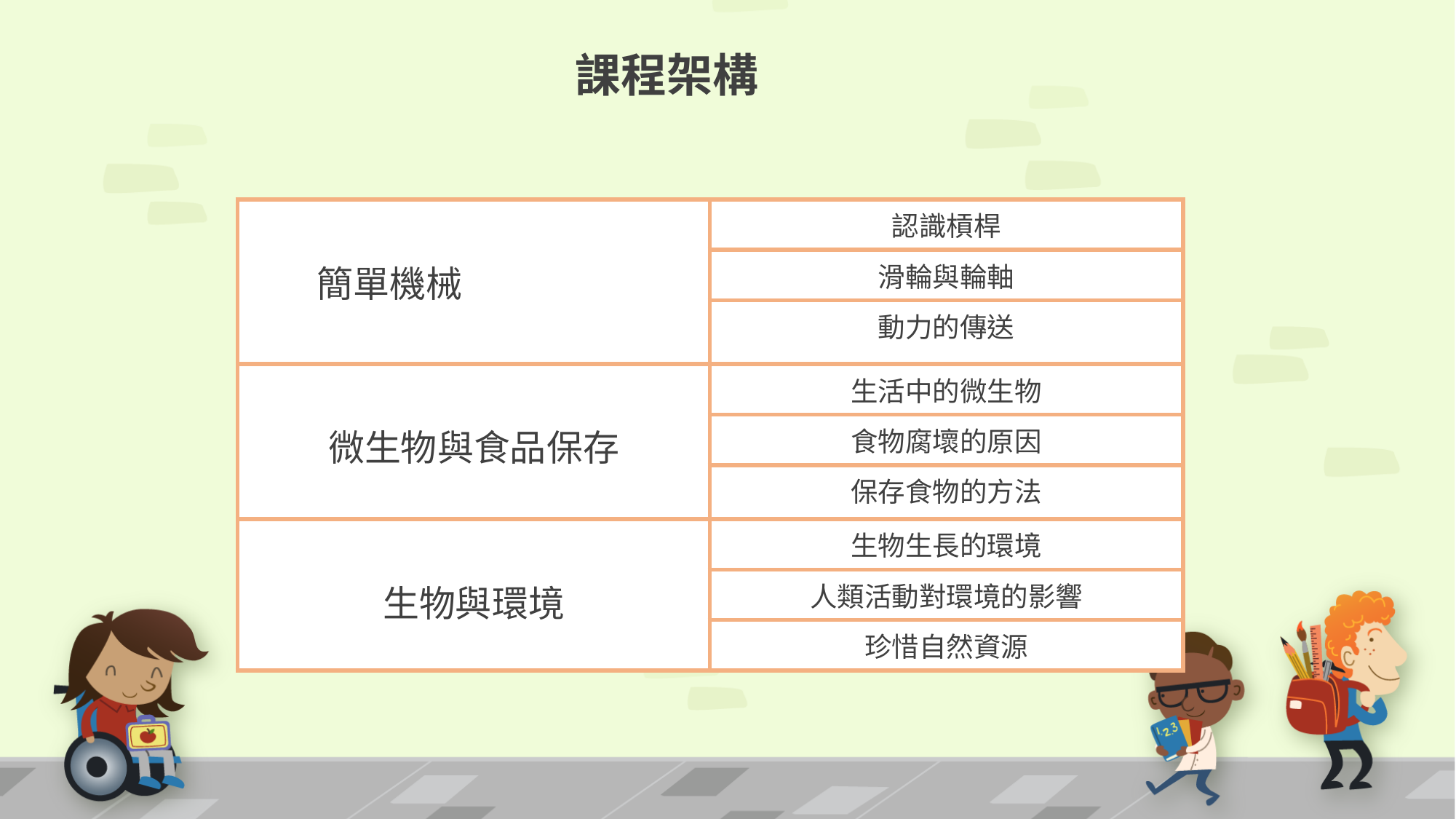

# 課程架構
| 簡單機械 | 認識槓桿 |
| --- | --- |
|  | 滑輪與輪軸 |
|  | 動力的傳送 |
| 微生物與食品保存 | 生活中的微生物 |
|  | 食物腐壞的原因 |
|  | 保存食物的方法 |
| 生物與環境 | 生物生長的環境 |
|  | 人類活動對環境的影響 |
|  | 珍惜自然資源 |